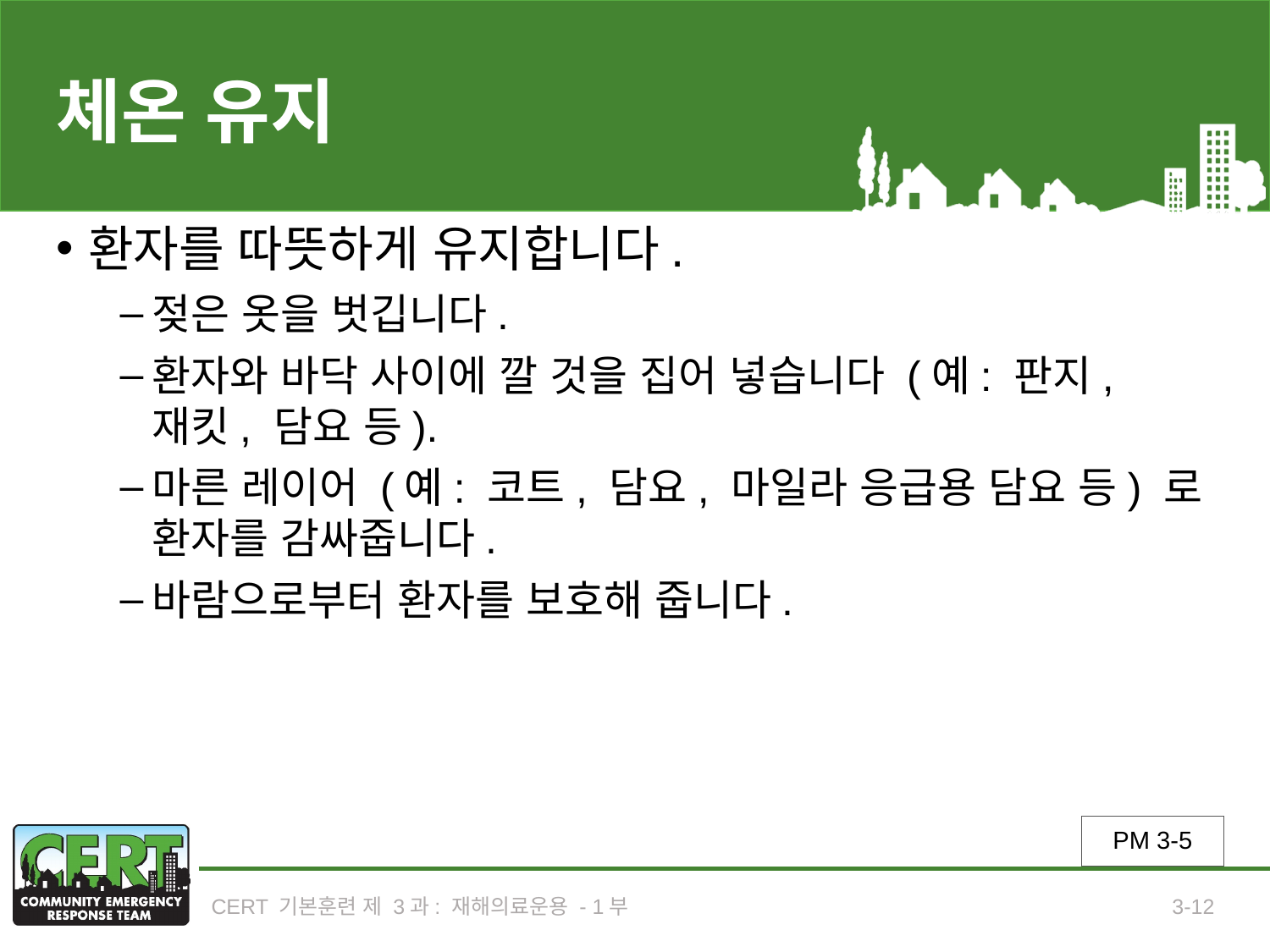

# 체온 유지
환자를 따뜻하게 유지합니다.
젖은 옷을 벗깁니다.
환자와 바닥 사이에 깔 것을 집어 넣습니다 (예: 판지, 재킷, 담요 등).
마른 레이어 (예: 코트, 담요, 마일라 응급용 담요 등) 로 환자를 감싸줍니다.
바람으로부터 환자를 보호해 줍니다.
PM 3-5
CERT 기본훈련 제 3과: 재해의료운용 - 1부
3-12